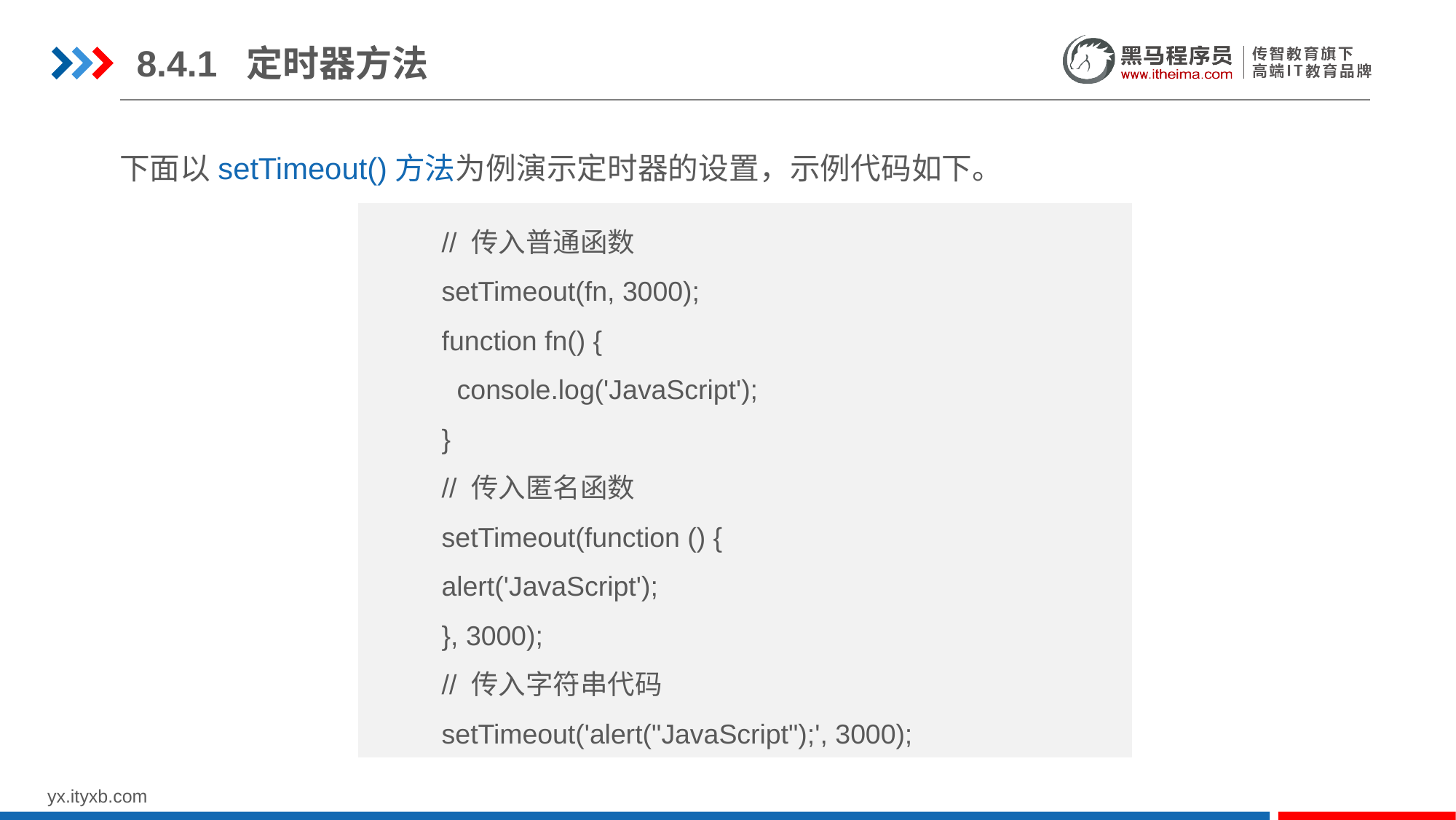

8.4.1  定时器方法
下面以setTimeout()方法为例演示定时器的设置，示例代码如下。
// 传入普通函数
setTimeout(fn, 3000);
function fn() {
  console.log('JavaScript');
}
// 传入匿名函数
setTimeout(function () {
alert('JavaScript');
}, 3000);
// 传入字符串代码
setTimeout('alert("JavaScript");', 3000);